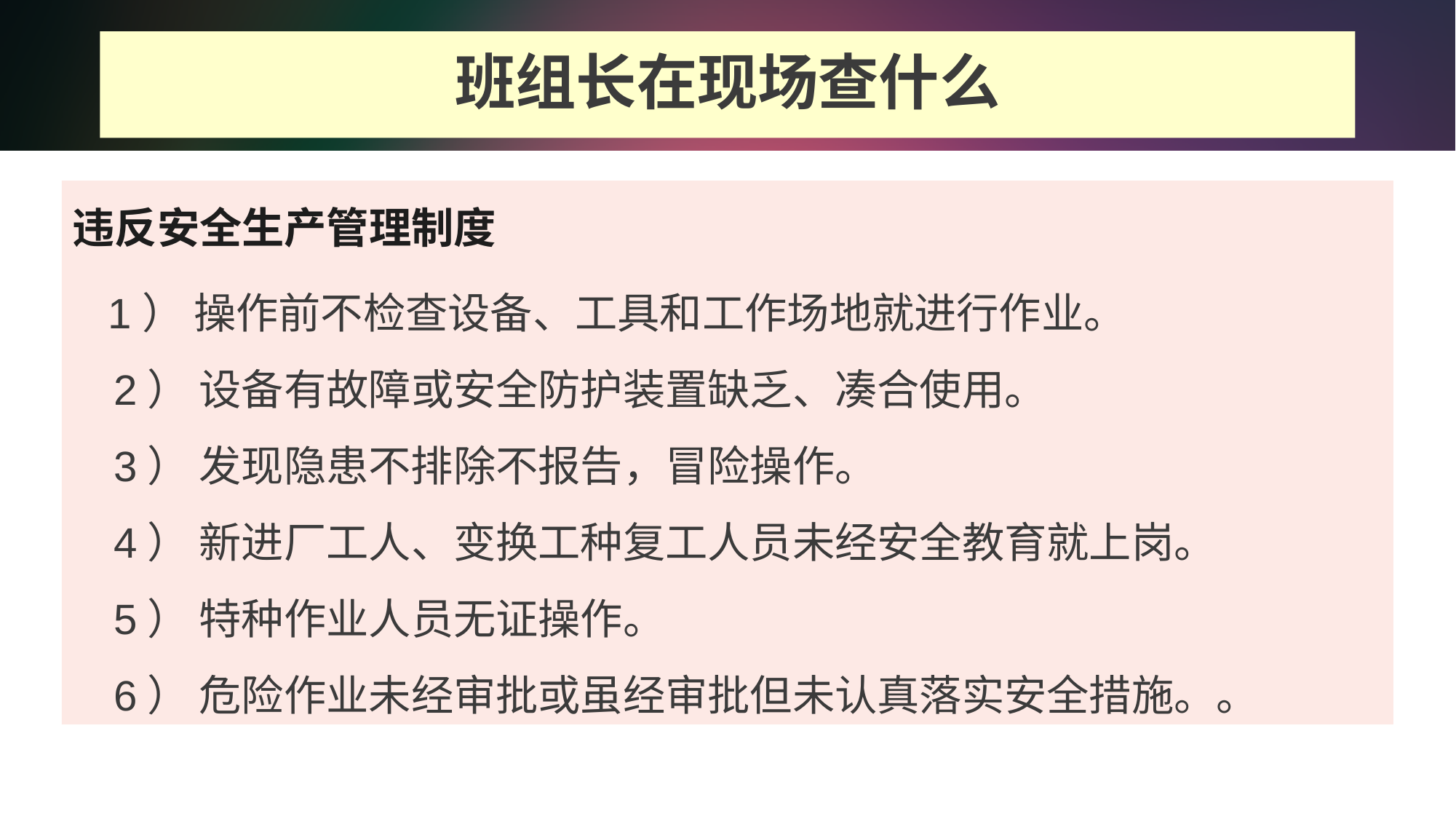

班组长在现场查什么
违反安全生产管理制度
   1） 操作前不检查设备、工具和工作场地就进行作业。
2） 设备有故障或安全防护装置缺乏、凑合使用。
3） 发现隐患不排除不报告，冒险操作。
4） 新进厂工人、变换工种复工人员未经安全教育就上岗。
5） 特种作业人员无证操作。
6） 危险作业未经审批或虽经审批但未认真落实安全措施。。